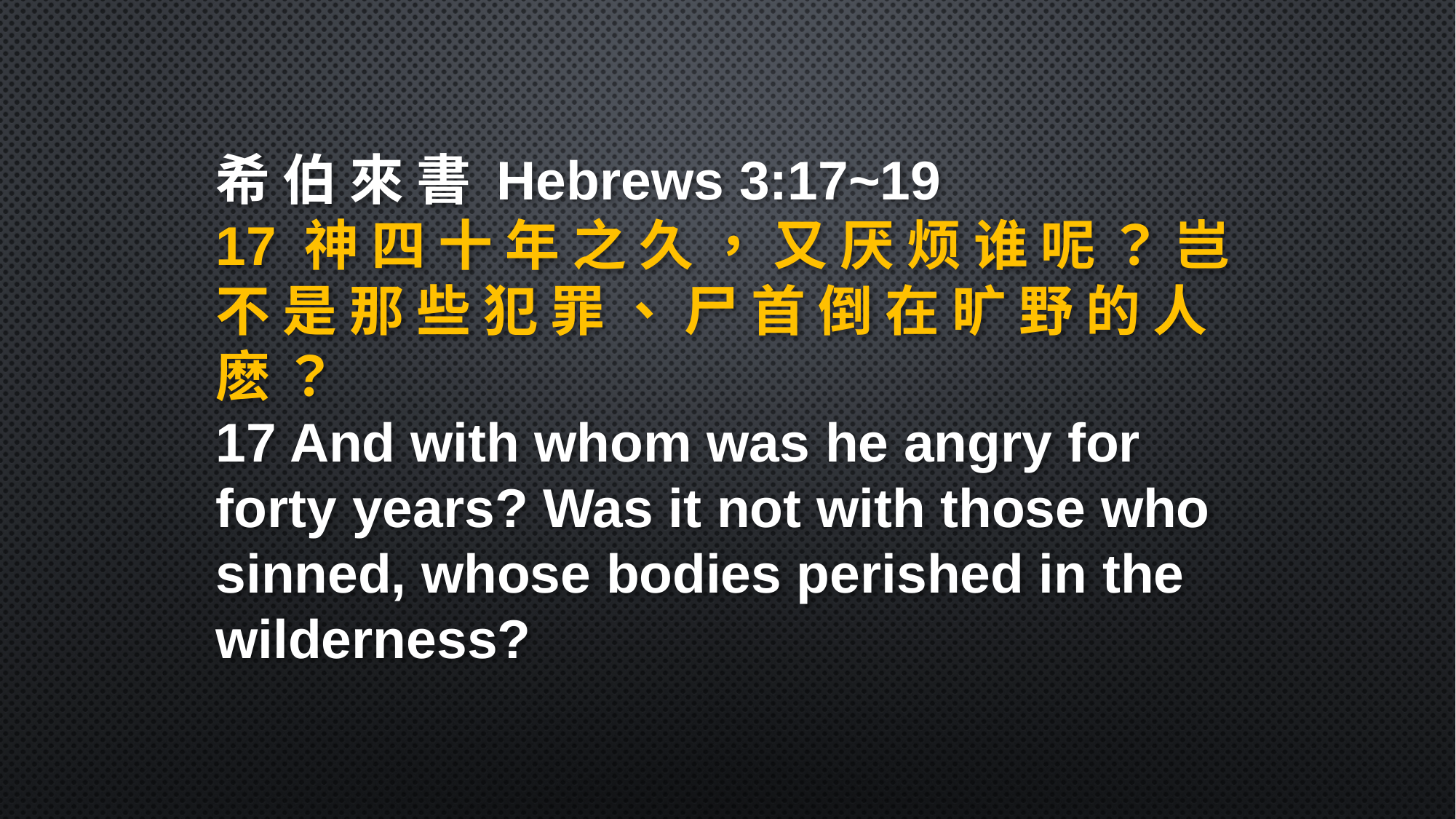

希 伯 來 書 Hebrews 3:17~19
17 神 四 十 年 之 久 ， 又 厌 烦 谁 呢 ？ 岂 不 是 那 些 犯 罪 、 尸 首 倒 在 旷 野 的 人 麽 ？
17 And with whom was he angry for forty years? Was it not with those who sinned, whose bodies perished in the wilderness?